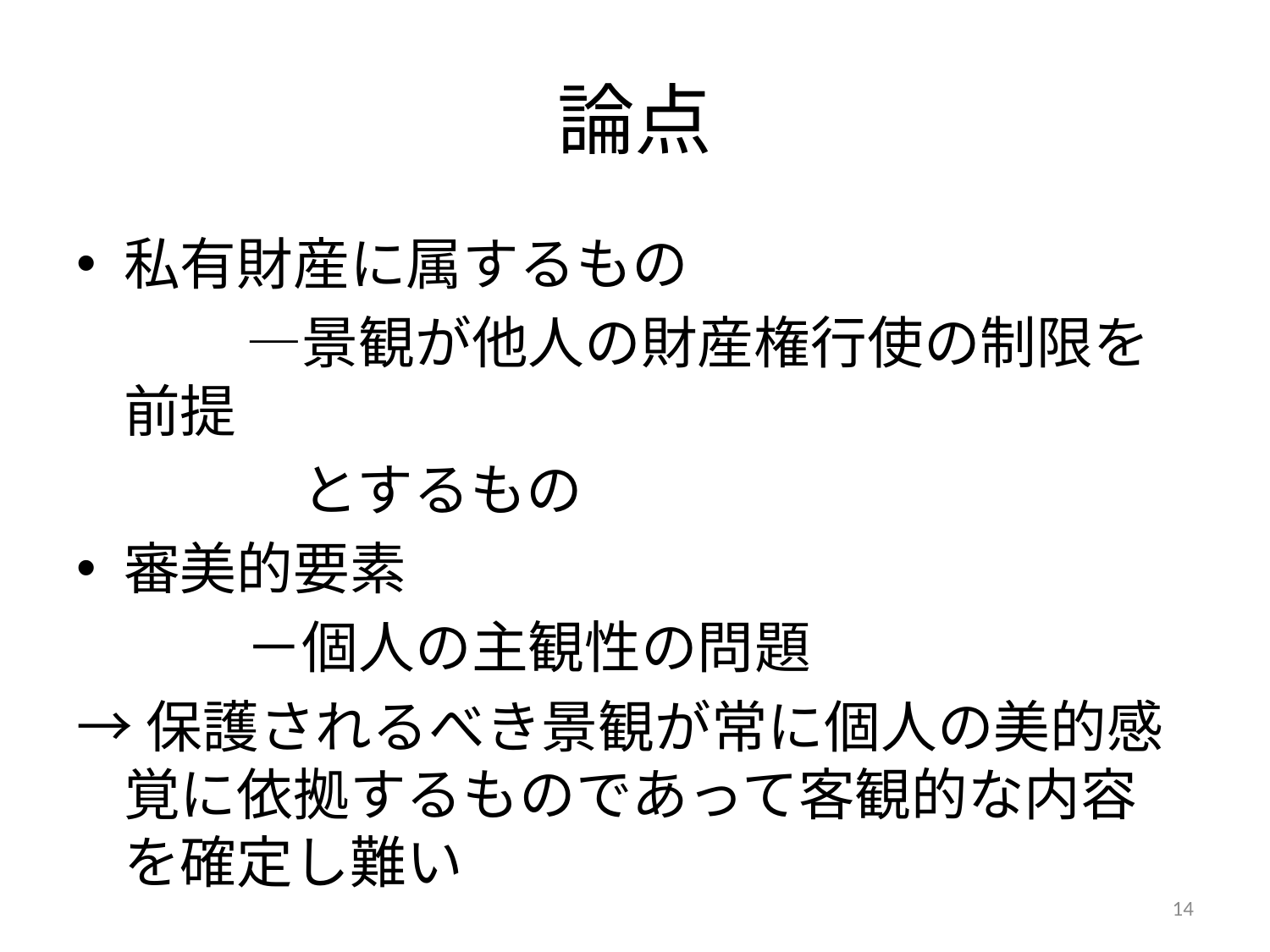

# 論点
私有財産に属するもの
　　　―景観が他人の財産権行使の制限を前提
　　　　とするもの
審美的要素
　　　－個人の主観性の問題
→保護されるべき景観が常に個人の美的感覚に依拠するものであって客観的な内容を確定し難い

14